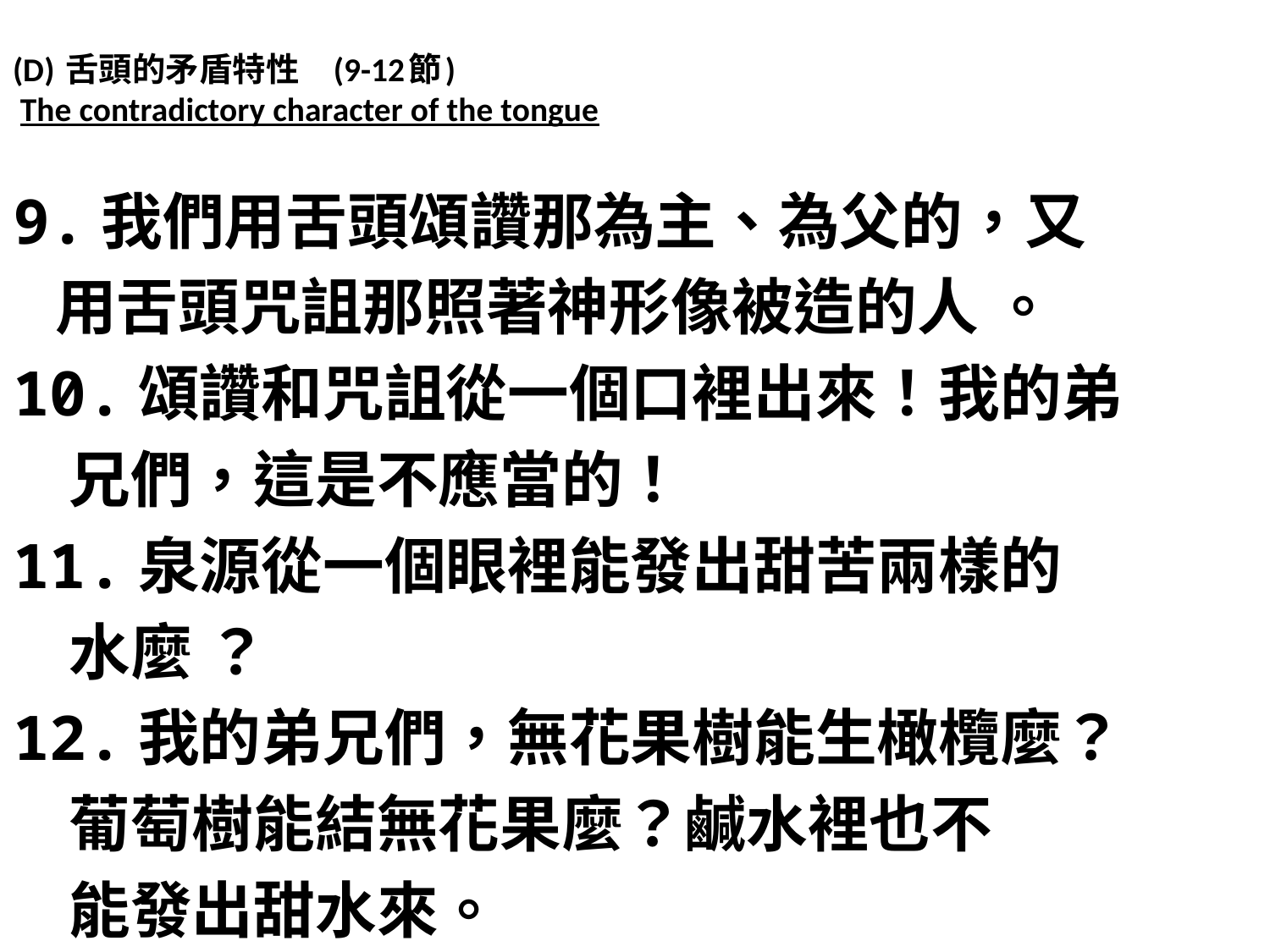

# (D) 舌頭的矛盾特性    (9-12節) The contradictory character of the tongue
9.我們用舌頭頌讚那為主、為父的，又
  用舌頭咒詛那照著神形像被造的人 。
10.頌讚和咒詛從一個口裡出來！我的弟
   兄們，這是不應當的！
11.泉源從一個眼裡能發出甜苦兩樣的
   水麼 ？
12.我的弟兄們，無花果樹能生橄欖麼？
   葡萄樹能結無花果麼？鹹水裡也不
   能發出甜水來。